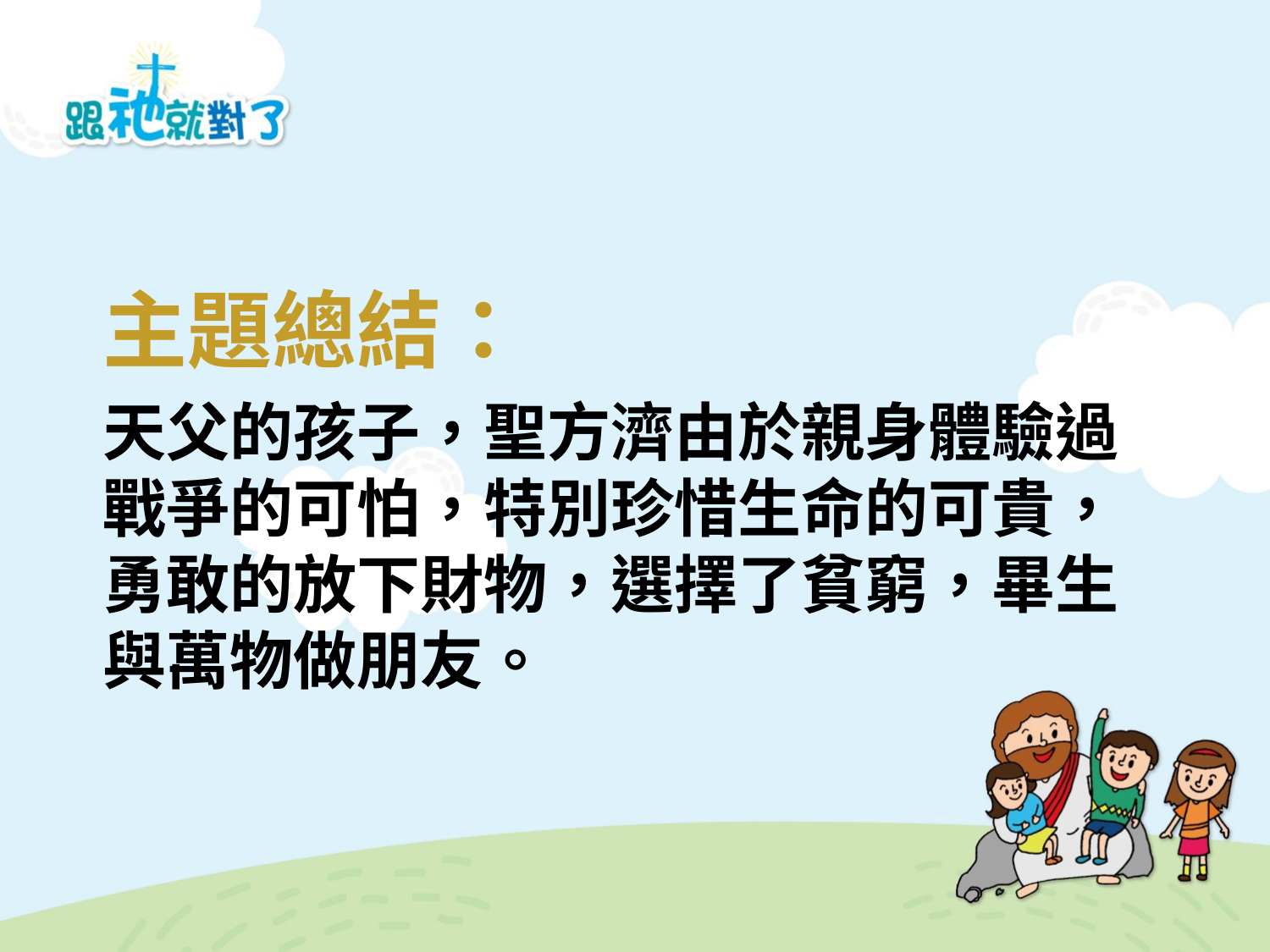

主題總結：
天父的孩子，聖方濟由於親身體驗過戰爭的可怕，特別珍惜生命的可貴，勇敢的放下財物，選擇了貧窮，畢生與萬物做朋友。